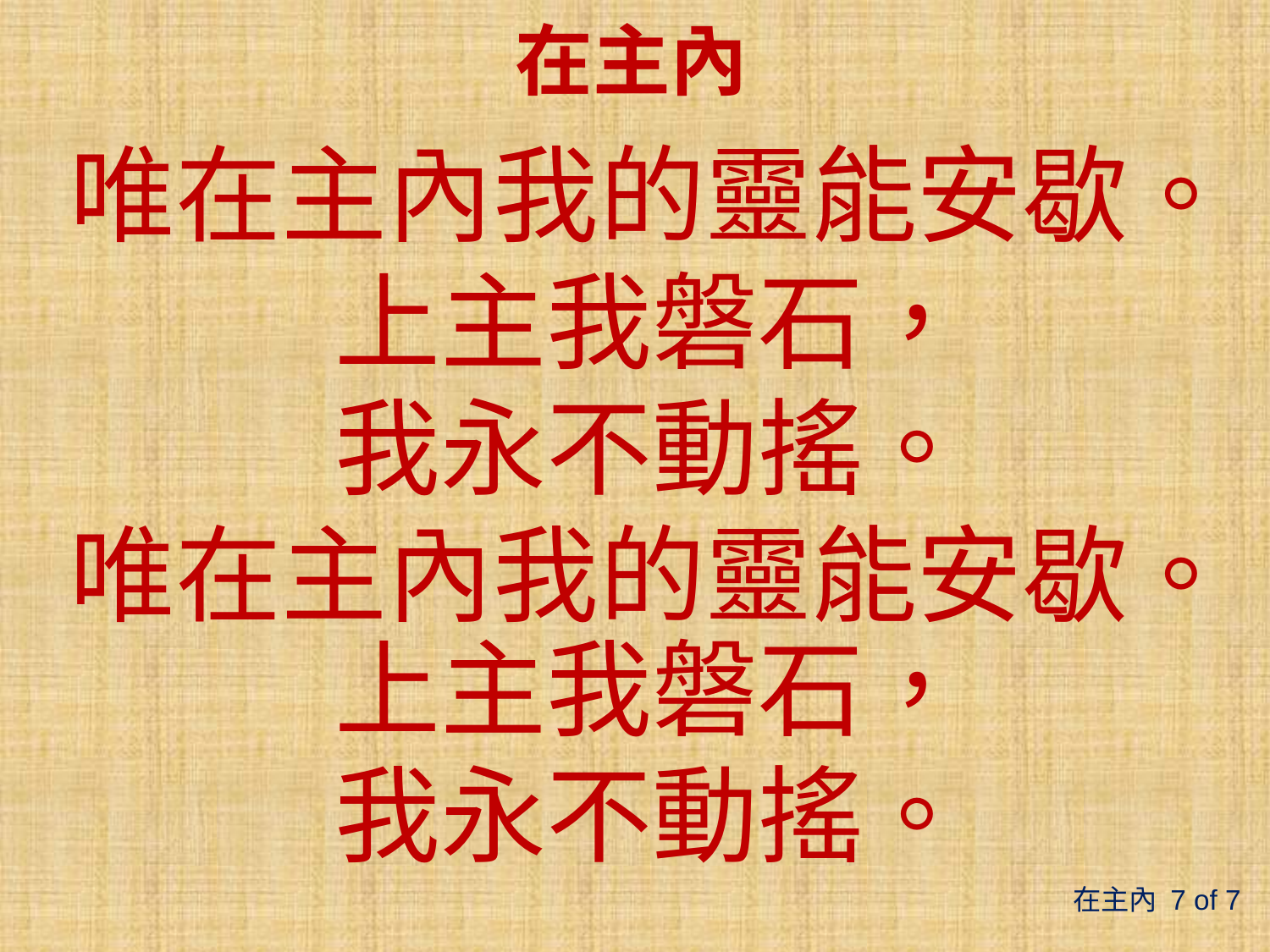

# 在主內
唯在主內我的靈能安歇。
上主我磐石，
我永不動搖。
唯在主內我的靈能安歇。上主我磐石，
我永不動搖。
在主內 7 of 7